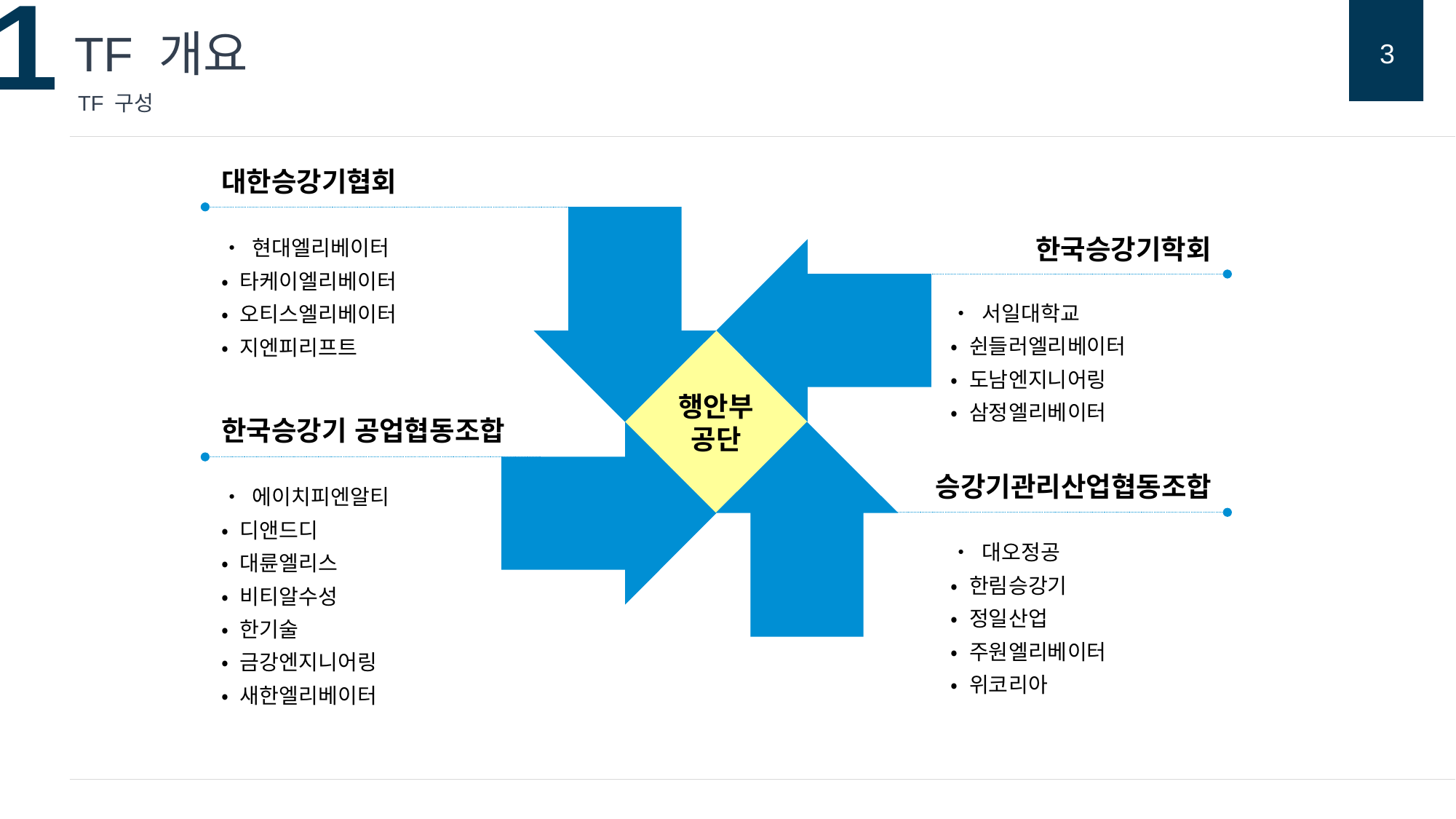

TF 개요
3
TF 구성
대한승강기협회
• 현대엘리베이터
• 타케이엘리베이터
• 오티스엘리베이터
• 지엔피리프트

협회
한국승강기학회
• 서일대학교
• 쉰들러엘리베이터
• 도남엔지니어링
• 삼정엘리베이터

학회

행안부
공단
한국승강기 공업협동조합
• 에이치피엔알티
• 디앤드디
• 대륜엘리스
• 비티알수성
• 한기술
• 금강엔지니어링
• 새한엘리베이터

공업

관리
승강기관리산업협동조합
• 대오정공
• 한림승강기
• 정일산업
• 주원엘리베이터
• 위코리아